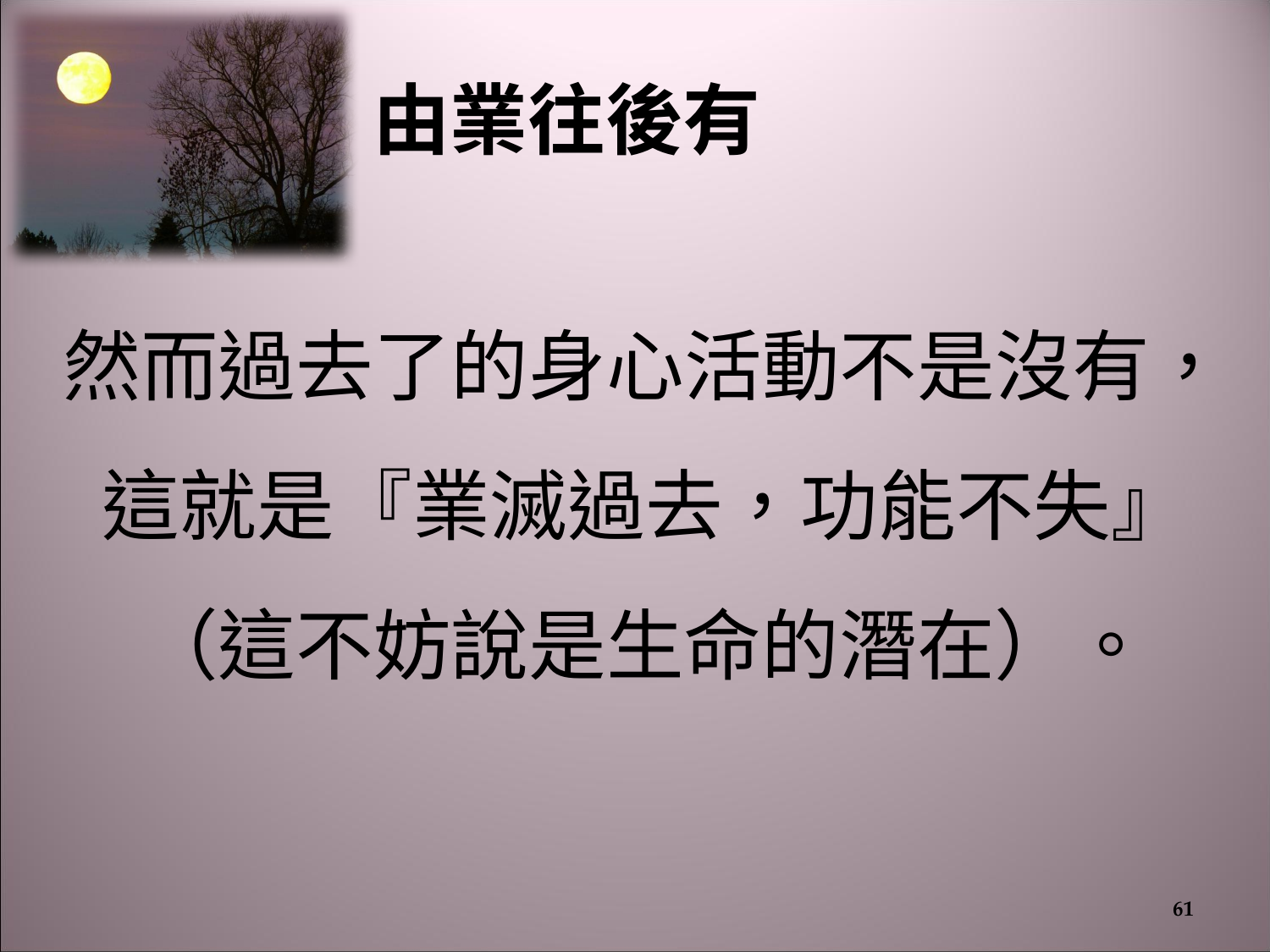

# 由業往後有
然而過去了的身心活動不是沒有，
這就是『業滅過去，功能不失』
（這不妨說是生命的潛在）。

61